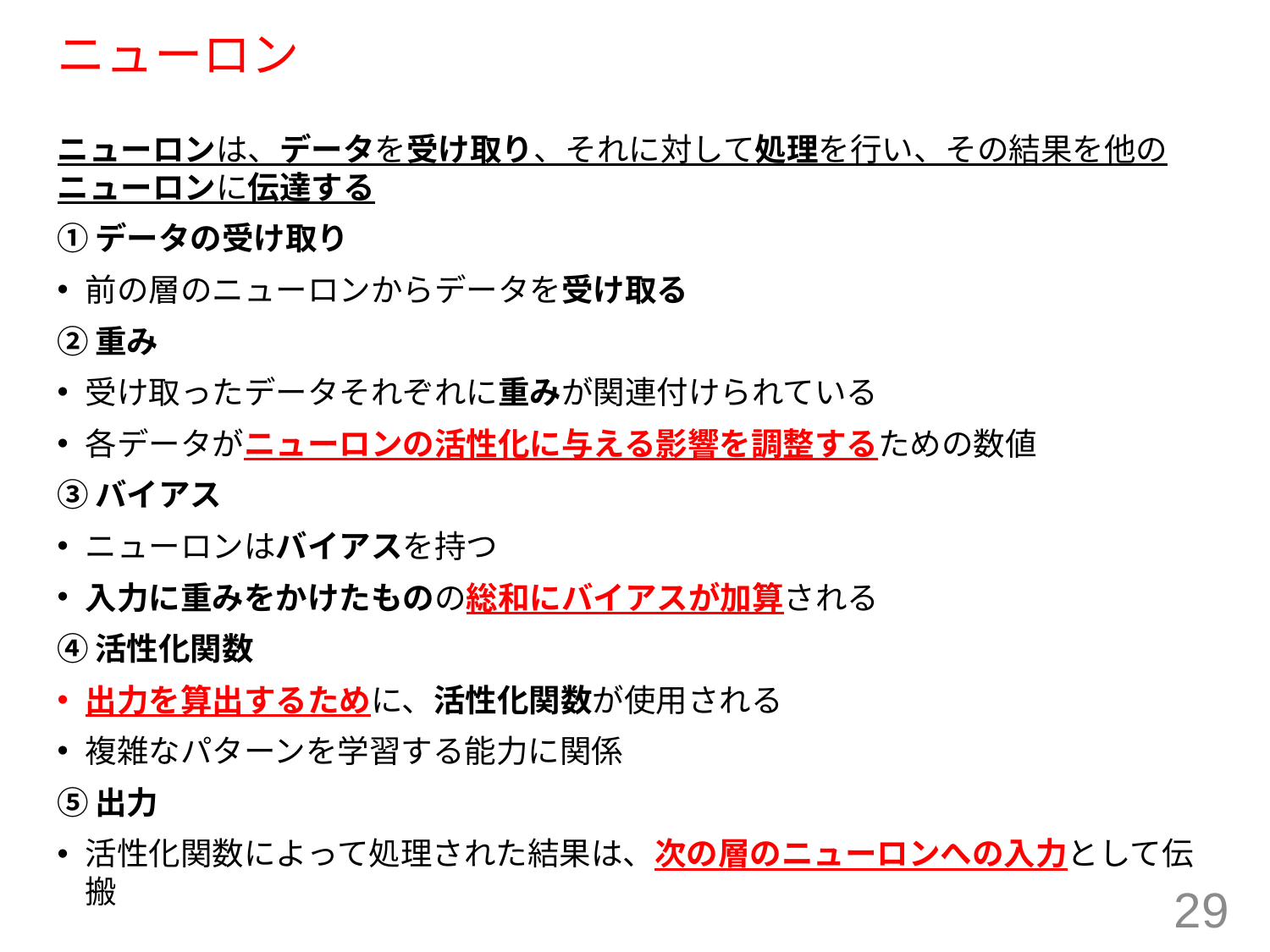

# ニューロン
ニューロンは、データを受け取り、それに対して処理を行い、その結果を他のニューロンに伝達する
①データの受け取り
前の層のニューロンからデータを受け取る
②重み
受け取ったデータそれぞれに重みが関連付けられている
各データがニューロンの活性化に与える影響を調整するための数値
③バイアス
ニューロンはバイアスを持つ
入力に重みをかけたものの総和にバイアスが加算される
④活性化関数
出力を算出するために、活性化関数が使用される
複雑なパターンを学習する能力に関係
⑤出力
活性化関数によって処理された結果は、次の層のニューロンへの入力として伝搬
29